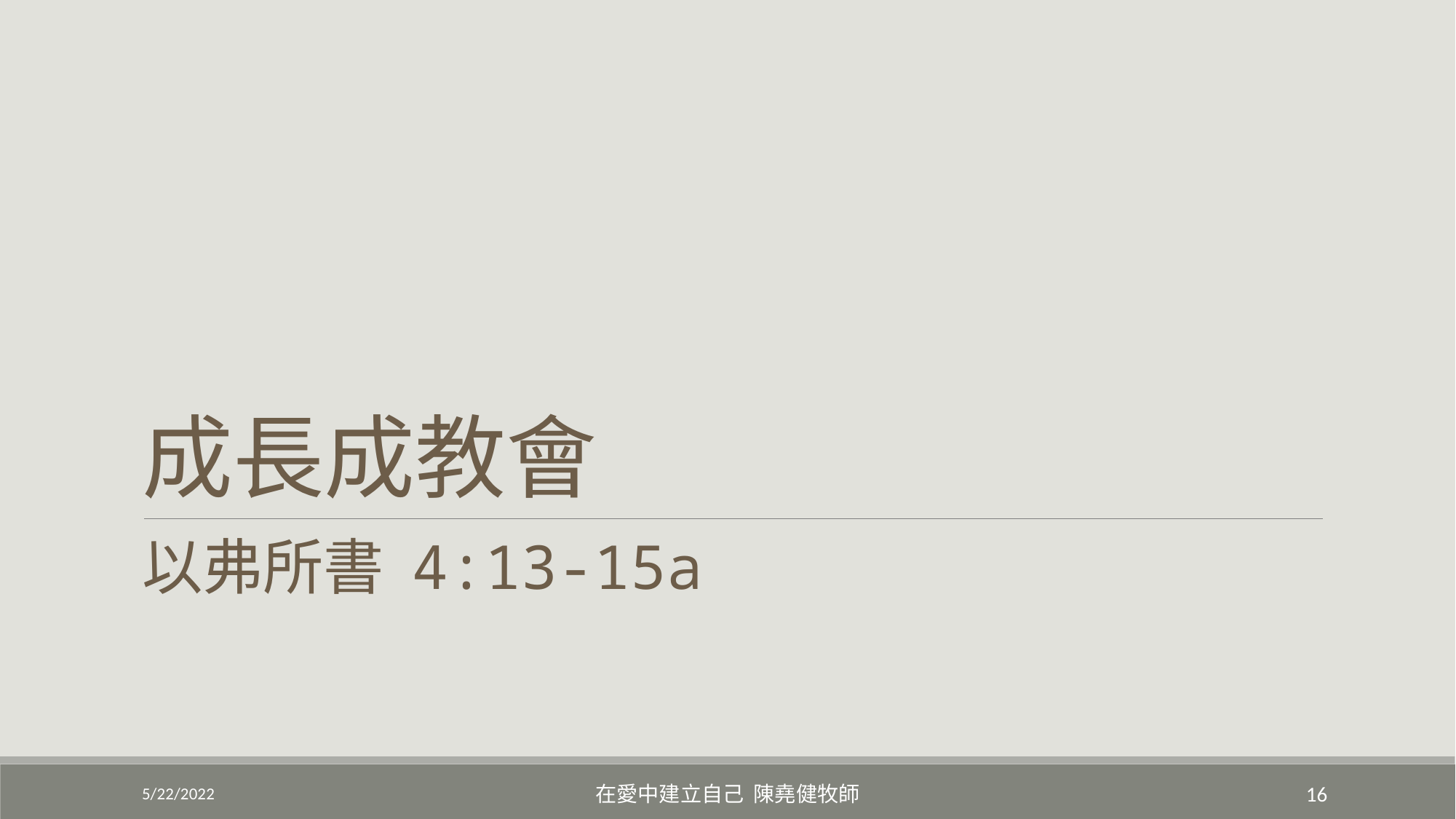

# 成長成教會
以弗所書 4:13-15a
5/22/2022
在愛中建立自己  陳堯健牧師
16